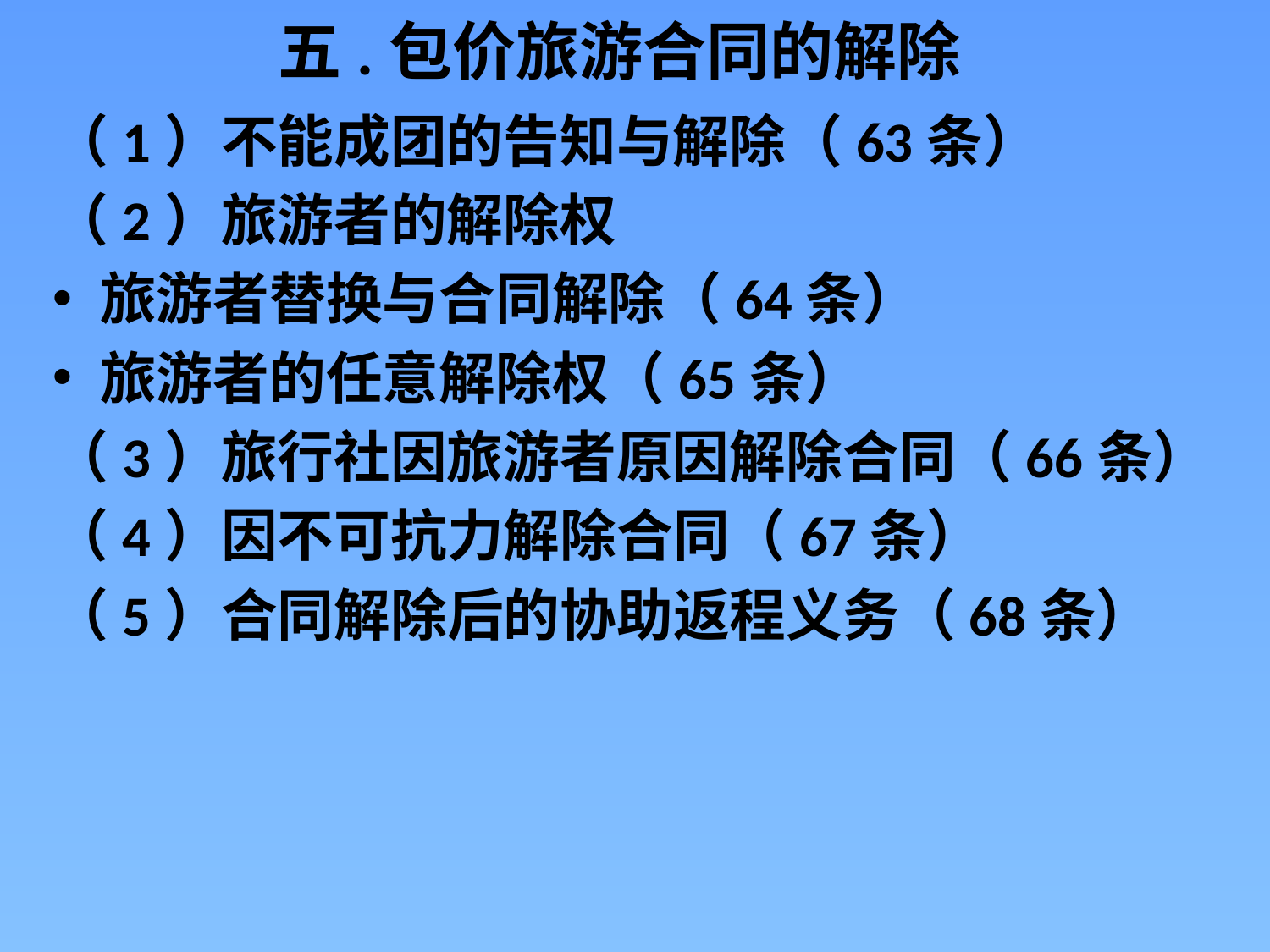

# 五.包价旅游合同的解除
（1）不能成团的告知与解除（63条）
（2）旅游者的解除权
旅游者替换与合同解除（64条）
旅游者的任意解除权（65条）
（3）旅行社因旅游者原因解除合同（66条）
（4）因不可抗力解除合同（67条）
（5）合同解除后的协助返程义务（68条）